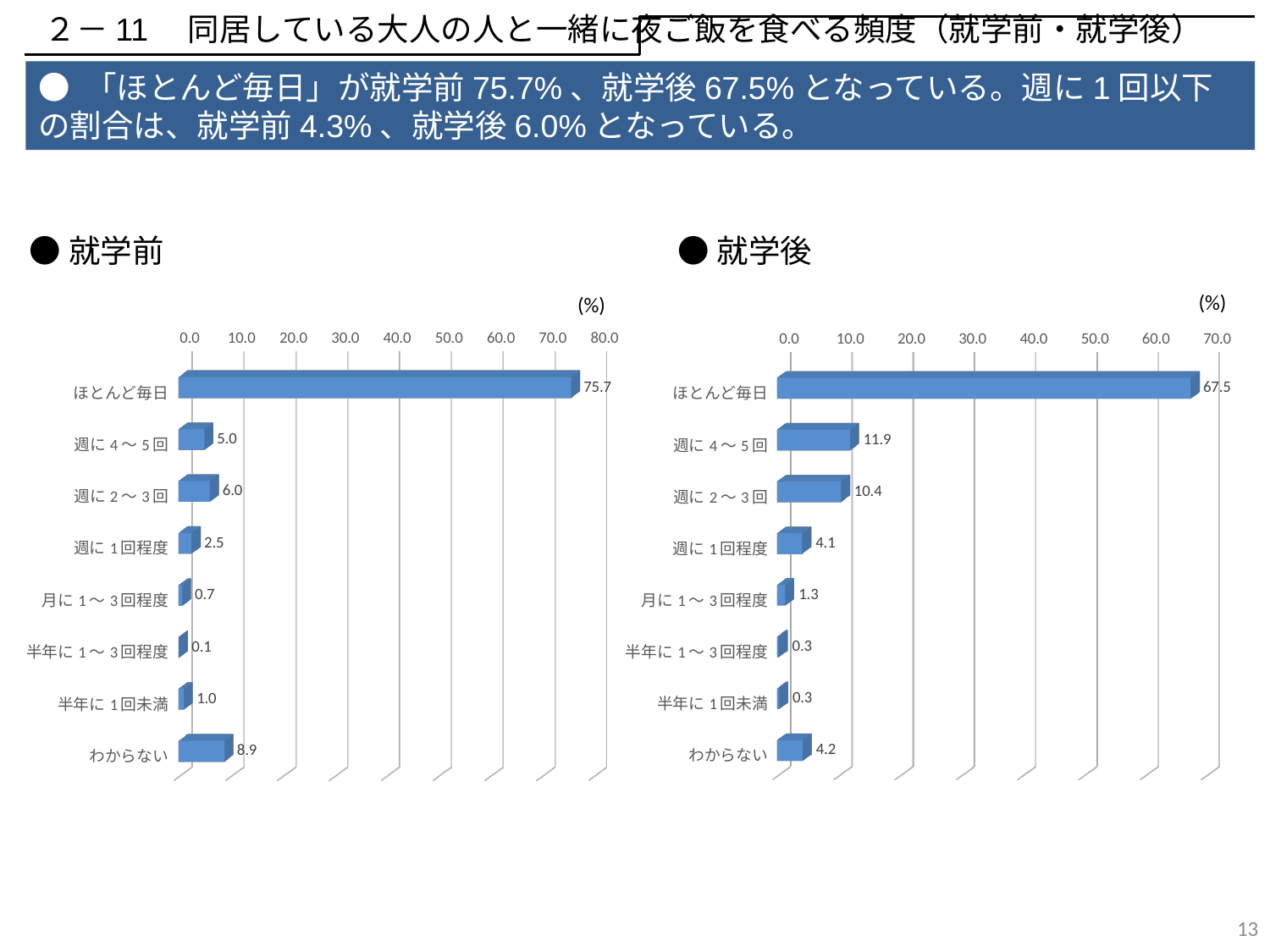

２－11　同居している大人の人と一緒に夜ご飯を食べる頻度（就学前・就学後）
● 「ほとんど毎日」が就学前75.7%、就学後67.5%となっている。週に1回以下の割合は、就学前4.3%、就学後6.0%となっている。
●就学前
●就学後
(%)
(%)

[unsupported chart]

[unsupported chart]

13